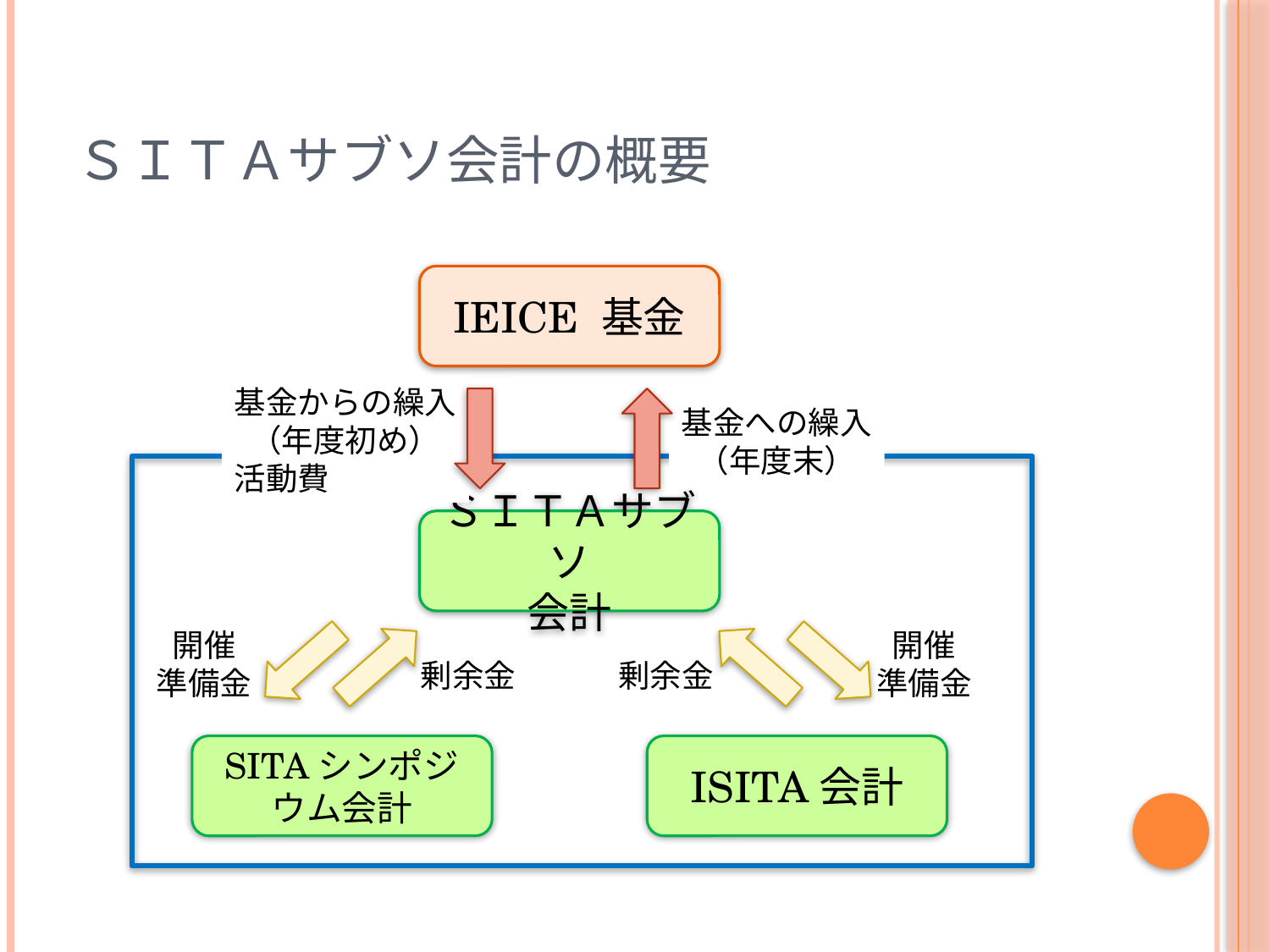

# ＳＩＴＡサブソ会計の概要

IEICE 基金
基金からの繰入
（年度初め）
活動費

基金への繰入
（年度末）

ＳＩＴＡサブソ
会計

開催
準備金
開催
準備金
剰余金
剰余金
SITAシンポジウム会計
ISITA会計